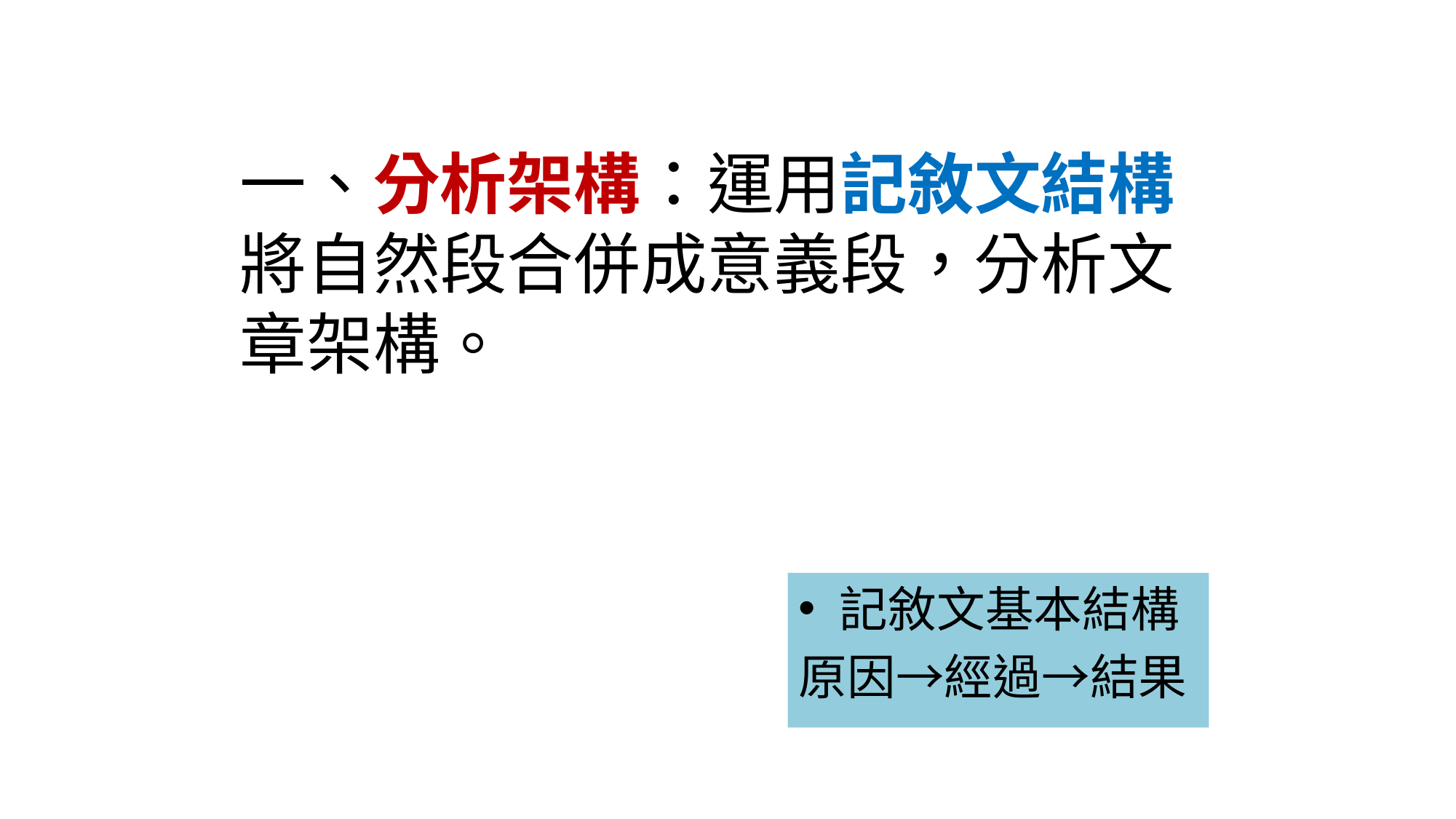

# 一、分析架構：運用記敘文結構將自然段合併成意義段，分析文章架構。
記敘文基本結構
原因→經過→結果